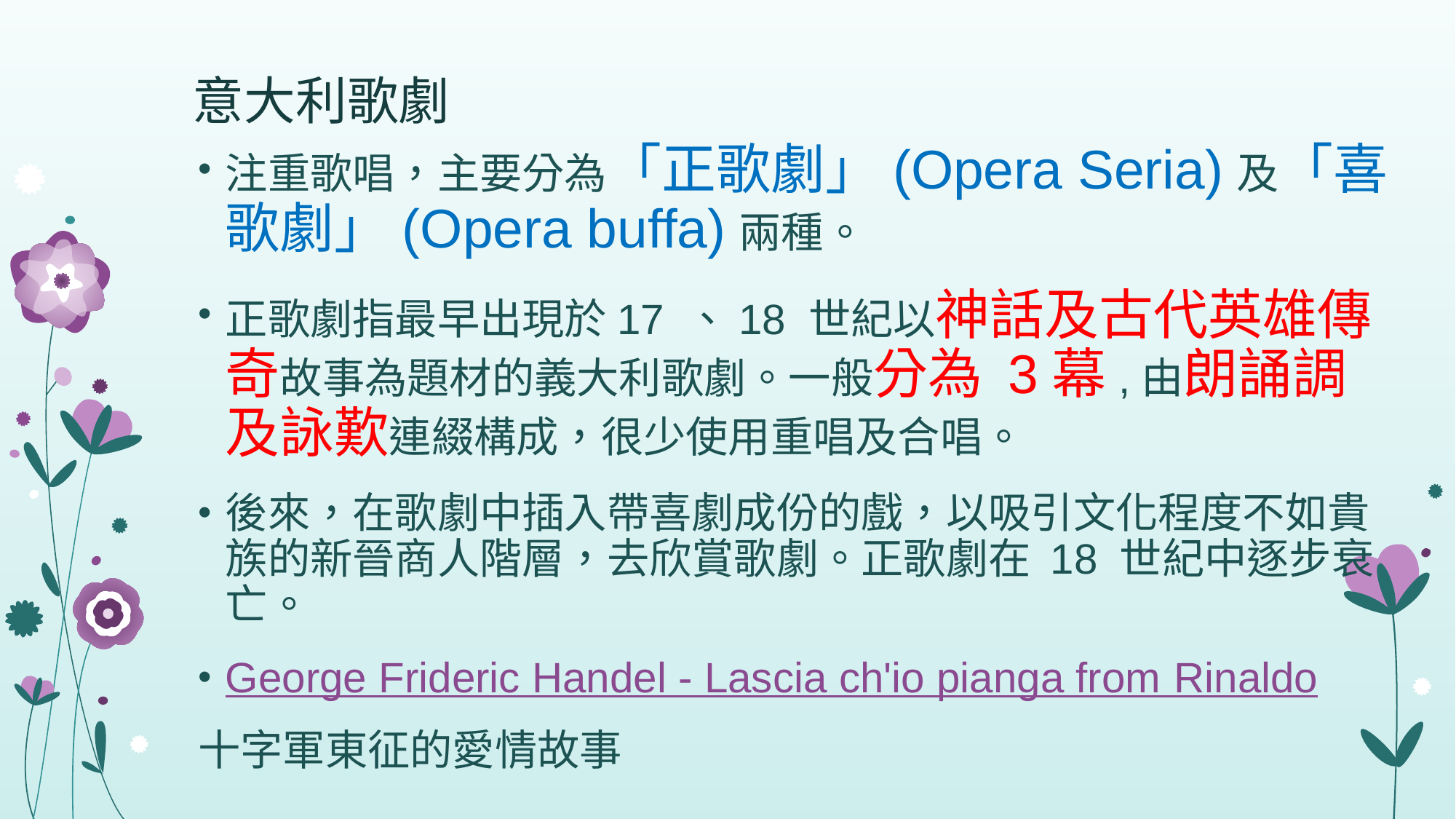

# 意大利歌劇
注重歌唱，主要分為「正歌劇」(Opera Seria)及「喜歌劇」(Opera buffa)兩種。
正歌劇指最早出現於17 、18 世紀以神話及古代英雄傳奇故事為題材的義大利歌劇。一般分為 3幕,由朗誦調及詠歎連綴構成，很少使用重唱及合唱。
後來，在歌劇中插入帶喜劇成份的戲，以吸引文化程度不如貴族的新晉商人階層，去欣賞歌劇。正歌劇在 18 世紀中逐步衰亡。
George Frideric Handel - Lascia ch'io pianga from Rinaldo
十字軍東征的愛情故事